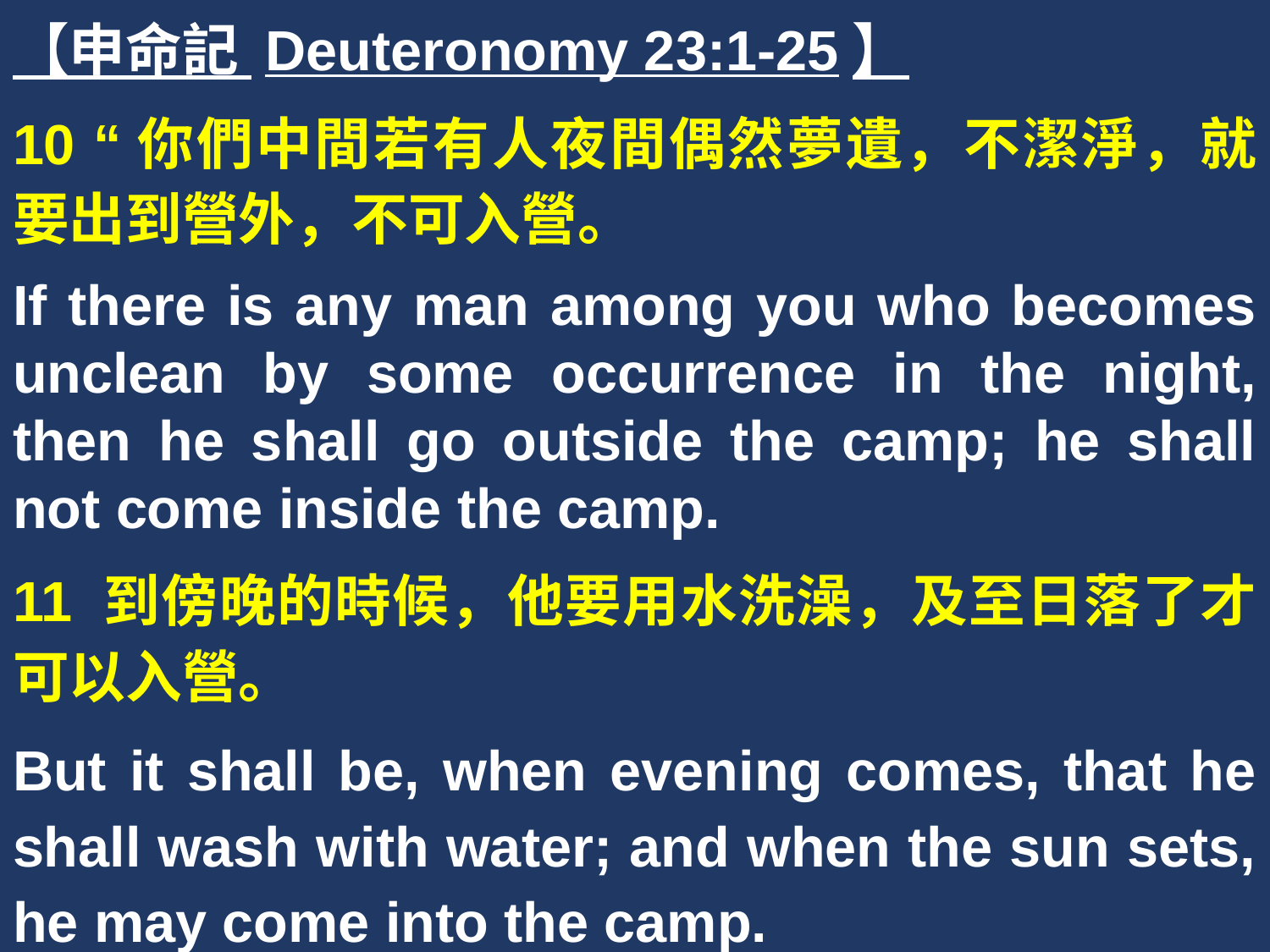

【申命記 Deuteronomy 23:1-25】
10 “你們中間若有人夜間偶然夢遺，不潔淨，就要出到營外，不可入營。
If there is any man among you who becomes unclean by some occurrence in the night, then he shall go outside the camp; he shall not come inside the camp.
11 到傍晚的時候，他要用水洗澡，及至日落了才可以入營。
But it shall be, when evening comes, that he shall wash with water; and when the sun sets, he may come into the camp.